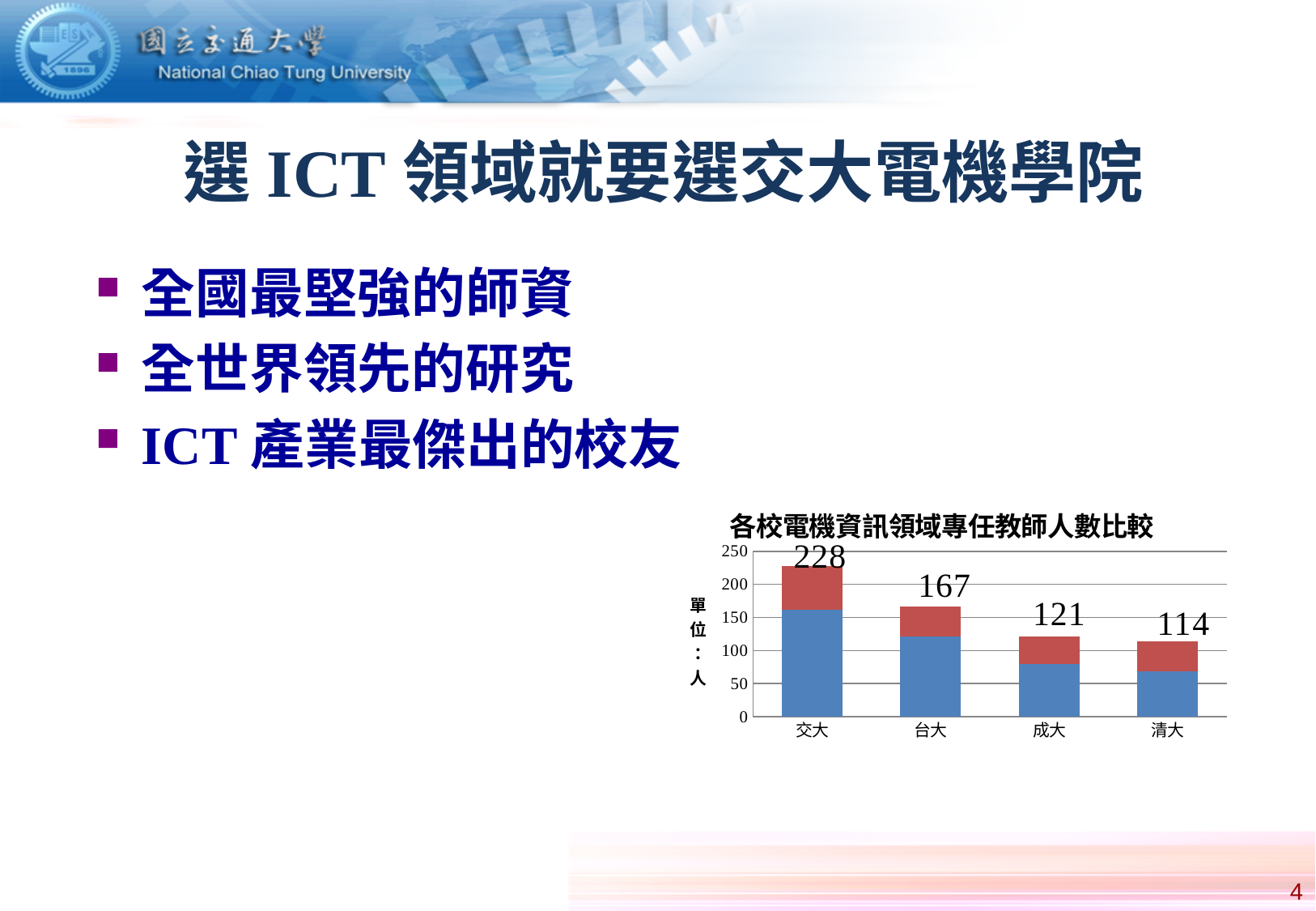

# 選ICT領域就要選交大電機學院
全國最堅強的師資
全世界領先的研究
ICT產業最傑出的校友

### Chart: 各校電機資訊領域專任教師人數比較

| Category | 電機 | 資訊 |
|---|---|---|
| 交大 | 161.0 | 67.0 |
| 台大 | 121.0 | 46.0 |
| 成大 | 80.0 | 41.0 |
| 清大 | 69.0 | 45.0 |